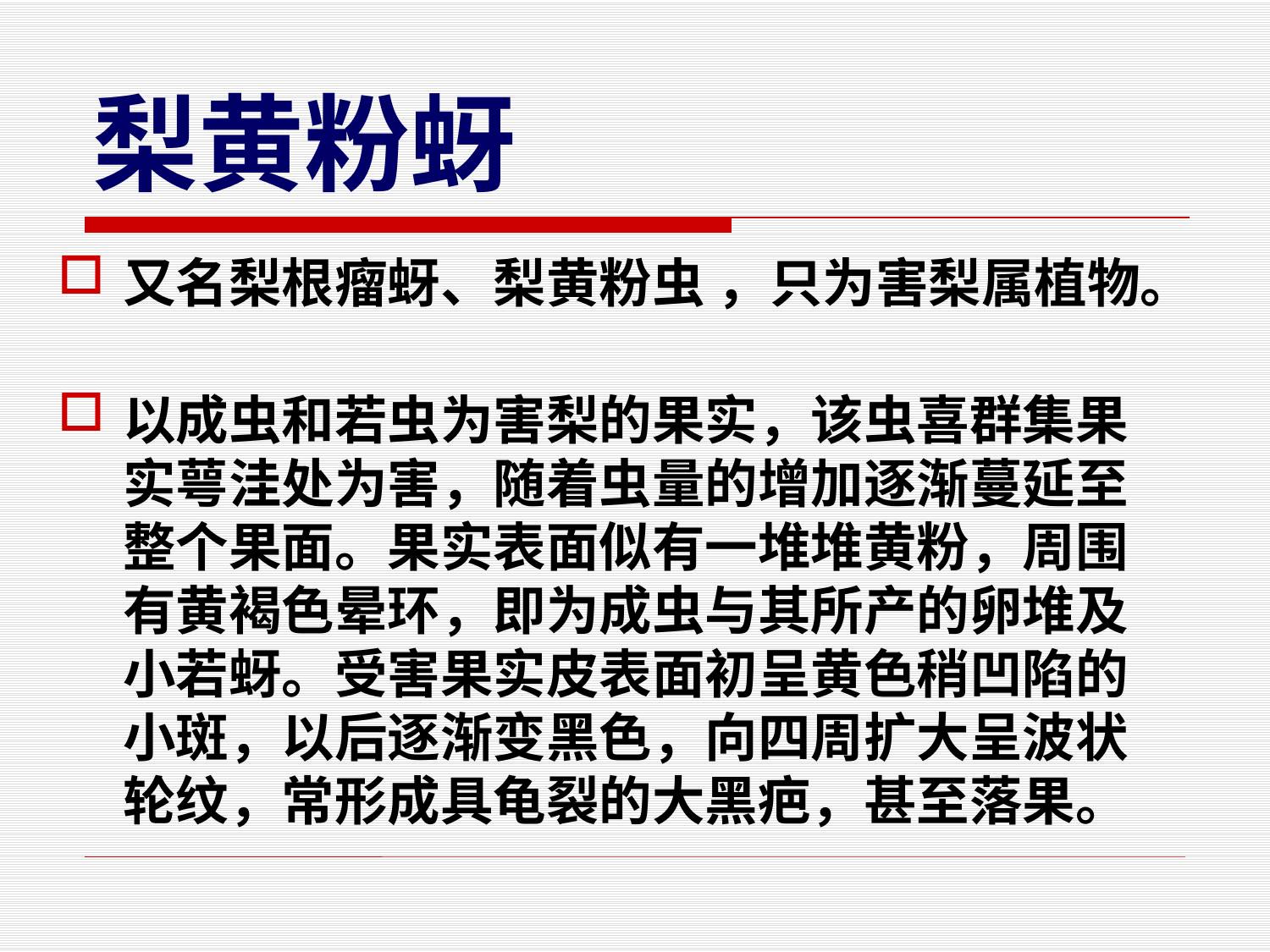

# 梨黄粉蚜
又名梨根瘤蚜、梨黄粉虫 ，只为害梨属植物。
以成虫和若虫为害梨的果实，该虫喜群集果实萼洼处为害，随着虫量的增加逐渐蔓延至整个果面。果实表面似有一堆堆黄粉，周围有黄褐色晕环，即为成虫与其所产的卵堆及小若蚜。受害果实皮表面初呈黄色稍凹陷的小斑，以后逐渐变黑色，向四周扩大呈波状轮纹，常形成具龟裂的大黑疤，甚至落果。